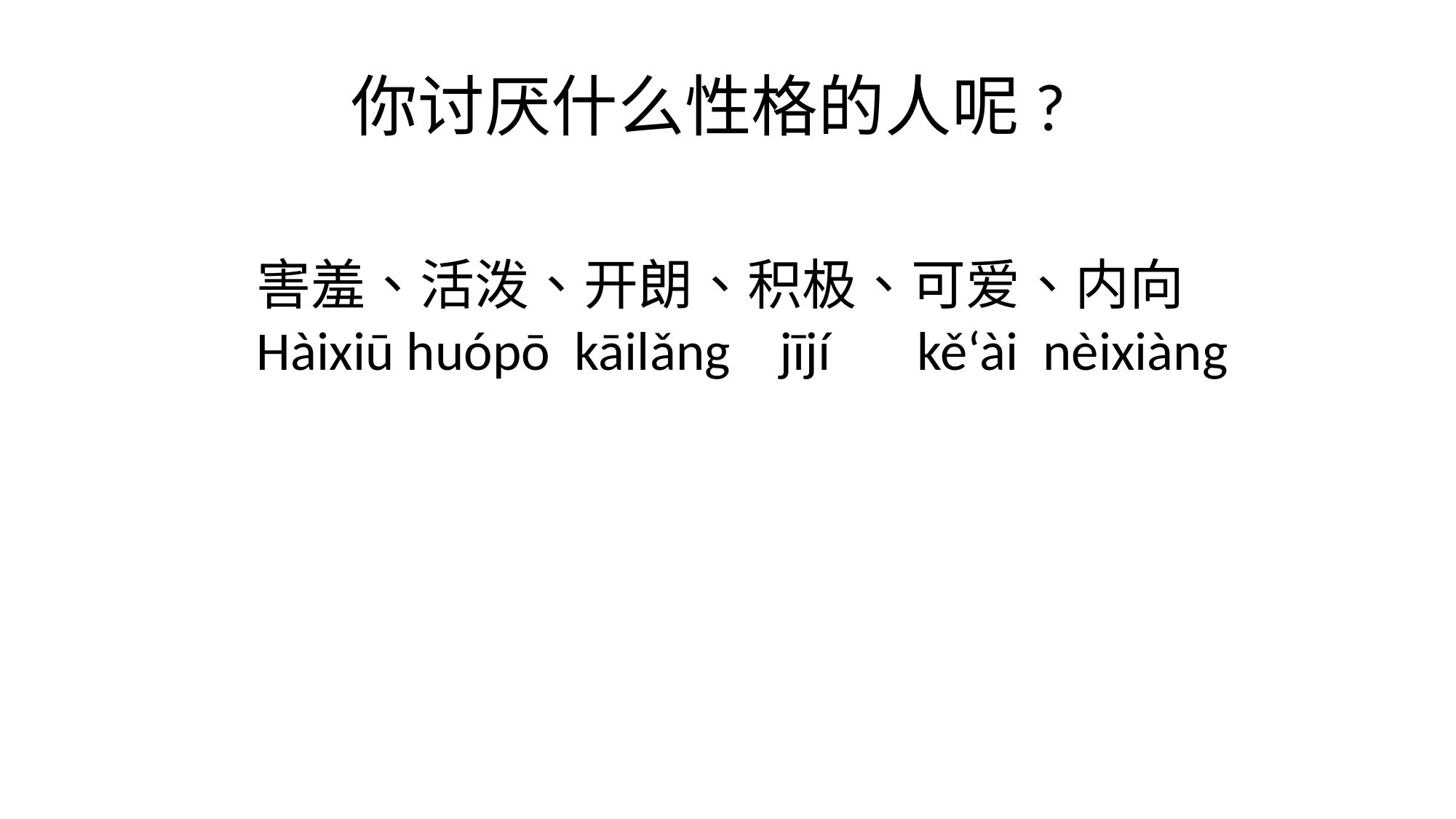

# 你讨厌什么性格的人呢?
害羞、活泼、开朗、积极、可爱、内向
Hàixiū huópō  kāilǎng    jījí       kě‘ài  nèixiàng